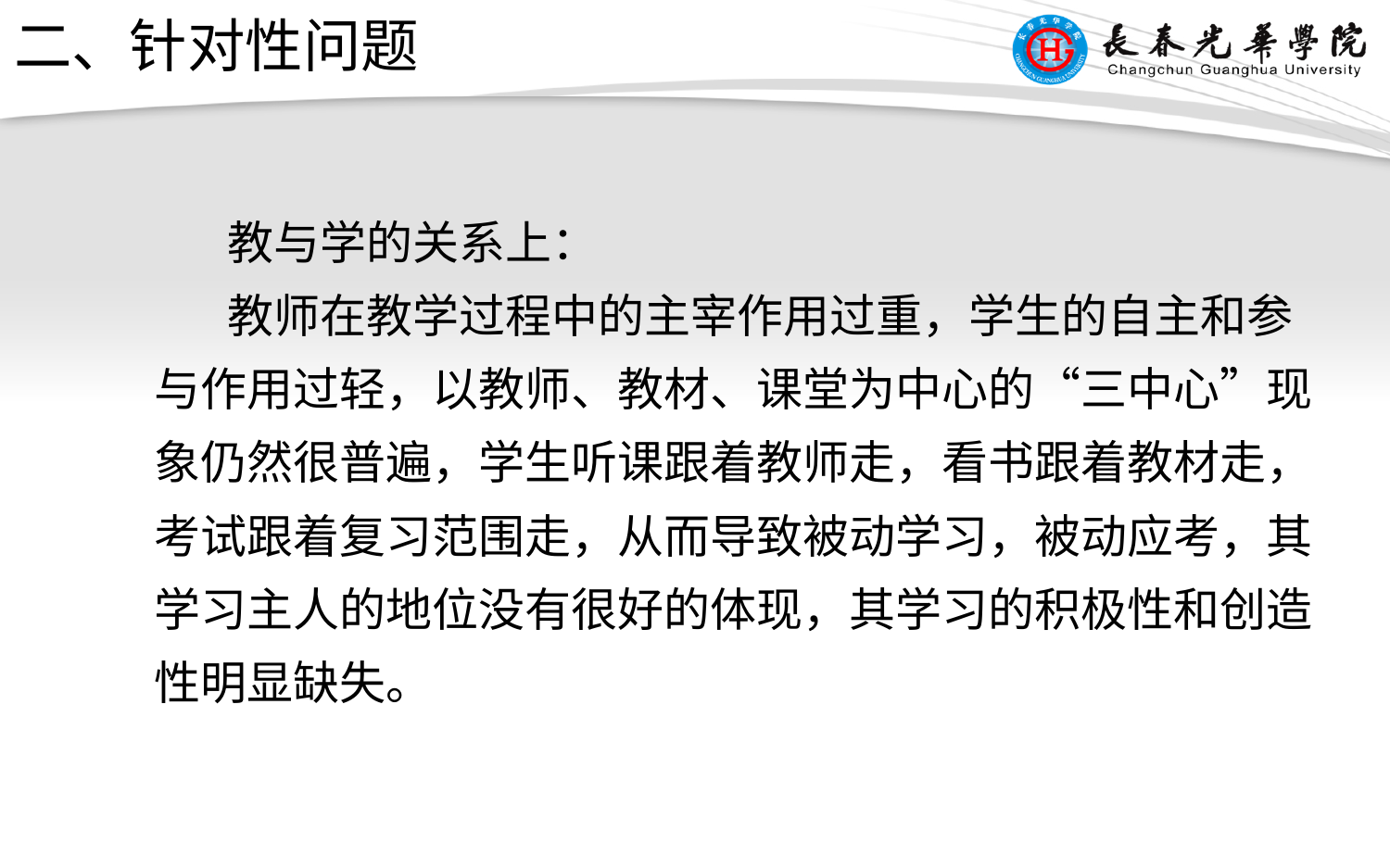

二、针对性问题
      教与学的关系上：
      教师在教学过程中的主宰作用过重，学生的自主和参与作用过轻，以教师、教材、课堂为中心的“三中心”现象仍然很普遍，学生听课跟着教师走，看书跟着教材走，考试跟着复习范围走，从而导致被动学习，被动应考，其学习主人的地位没有很好的体现，其学习的积极性和创造性明显缺失。